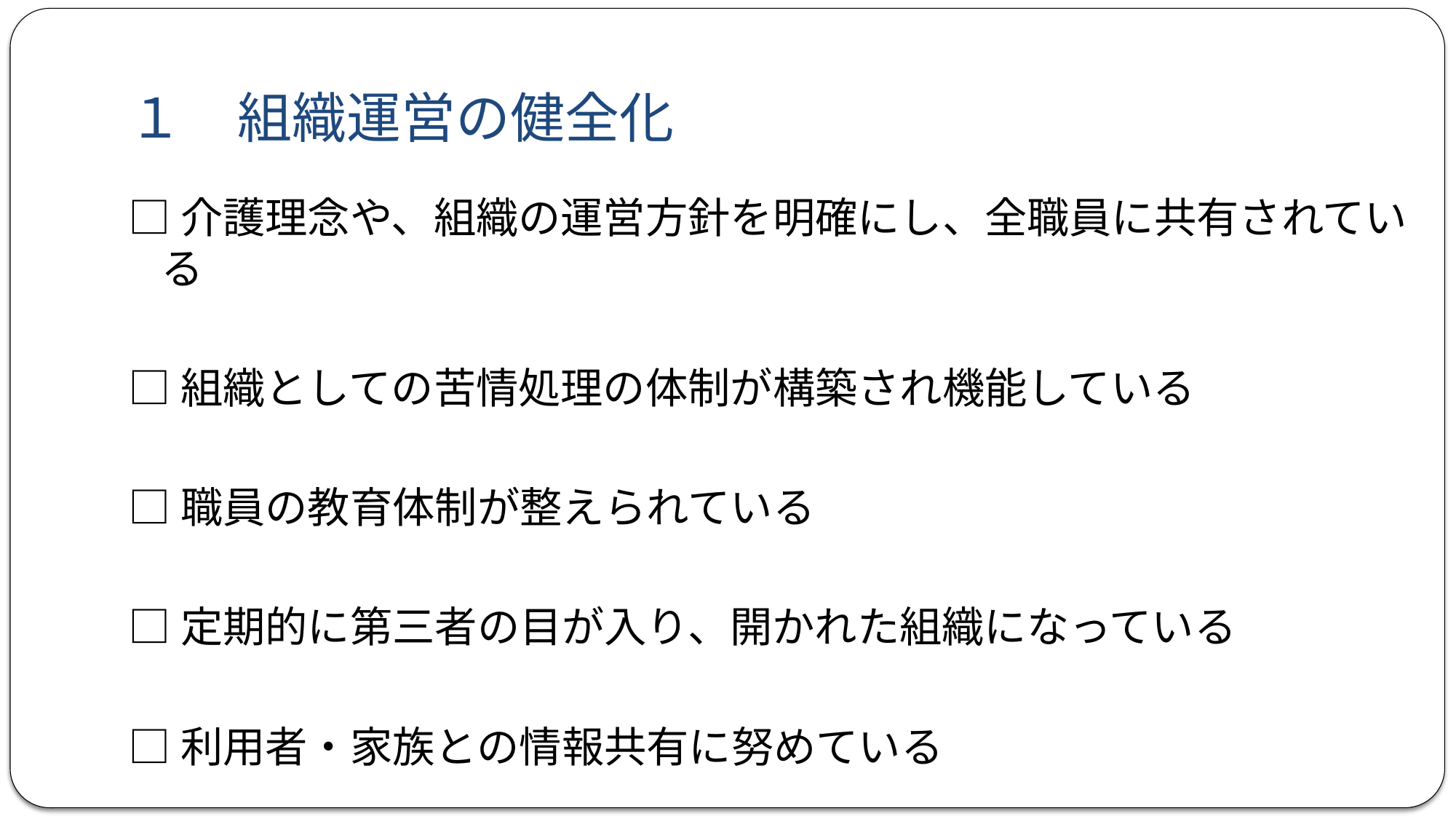

# １　組織運営の健全化

□介護理念や、組織の運営方針を明確にし、全職員に共有されている

□組織としての苦情処理の体制が構築され機能している

□職員の教育体制が整えられている

□定期的に第三者の目が入り、開かれた組織になっている

□利用者・家族との情報共有に努めている